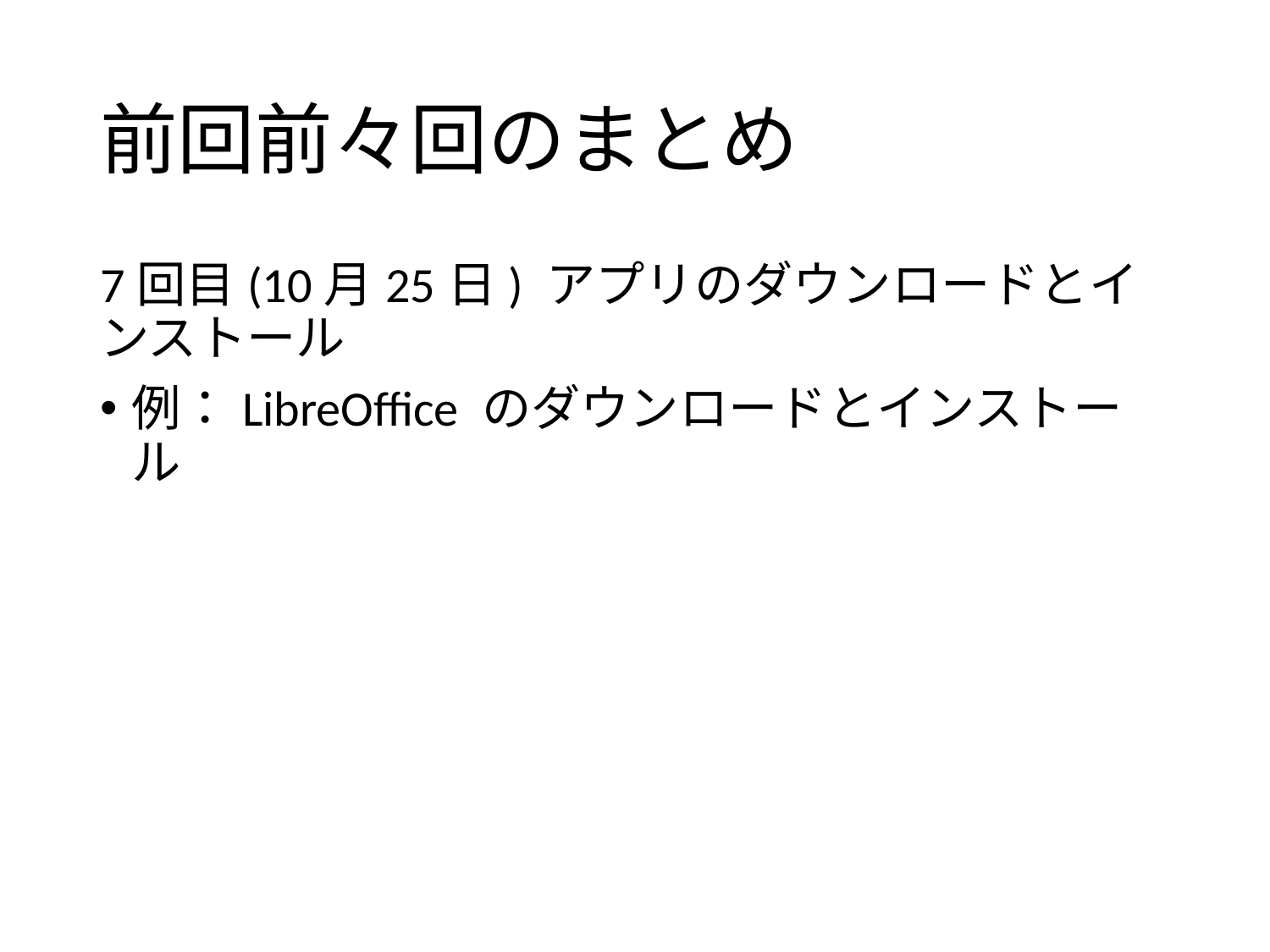

# 前回前々回のまとめ
7回目(10月25日) アプリのダウンロードとインストール
例：LibreOffice のダウンロードとインストール